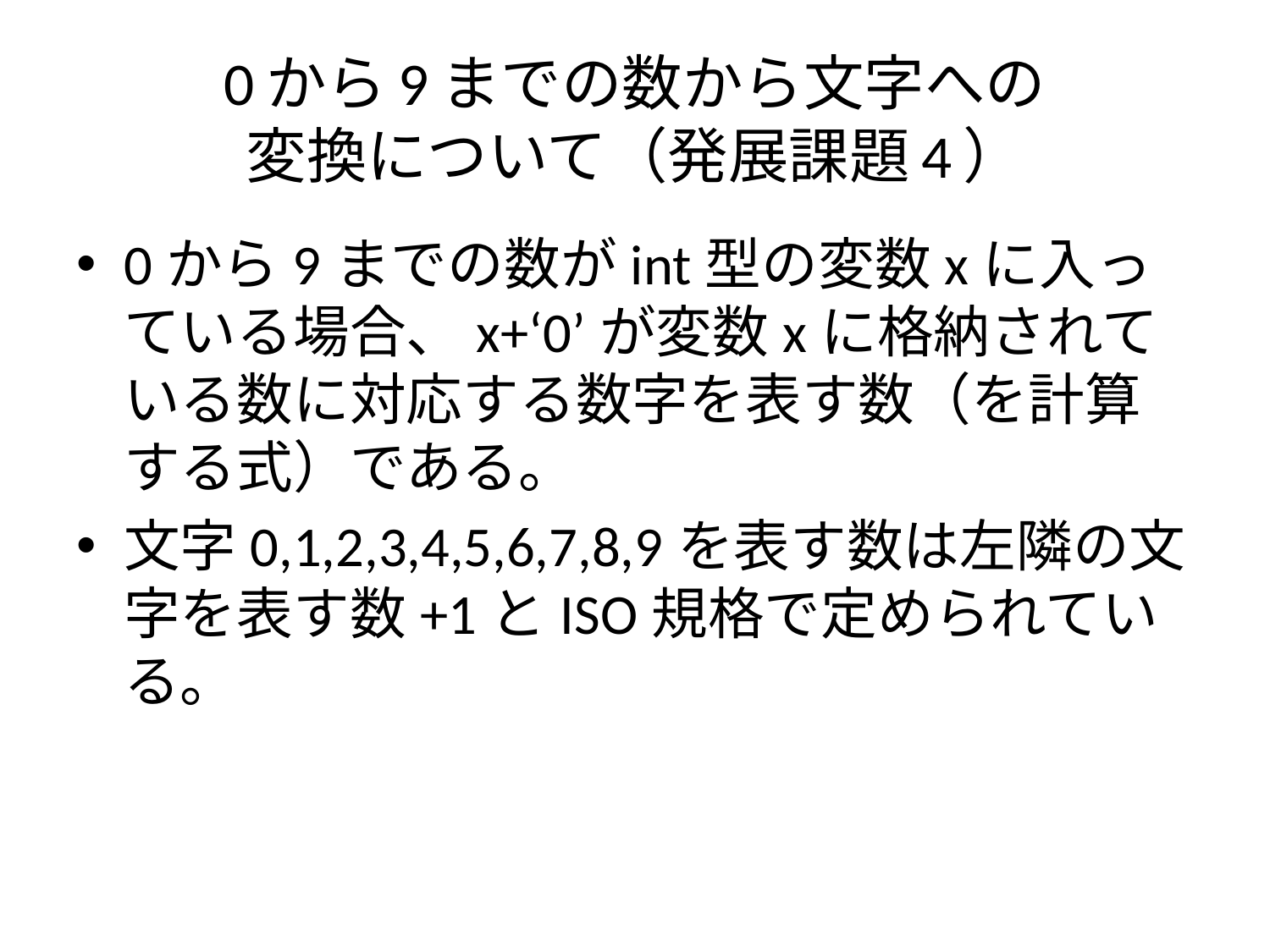

# 0から9までの数から文字への 変換について（発展課題4）
0から9までの数がint型の変数xに入っている場合、x+‘0’が変数xに格納されている数に対応する数字を表す数（を計算する式）である。
文字0,1,2,3,4,5,6,7,8,9を表す数は左隣の文字を表す数+1とISO規格で定められている。